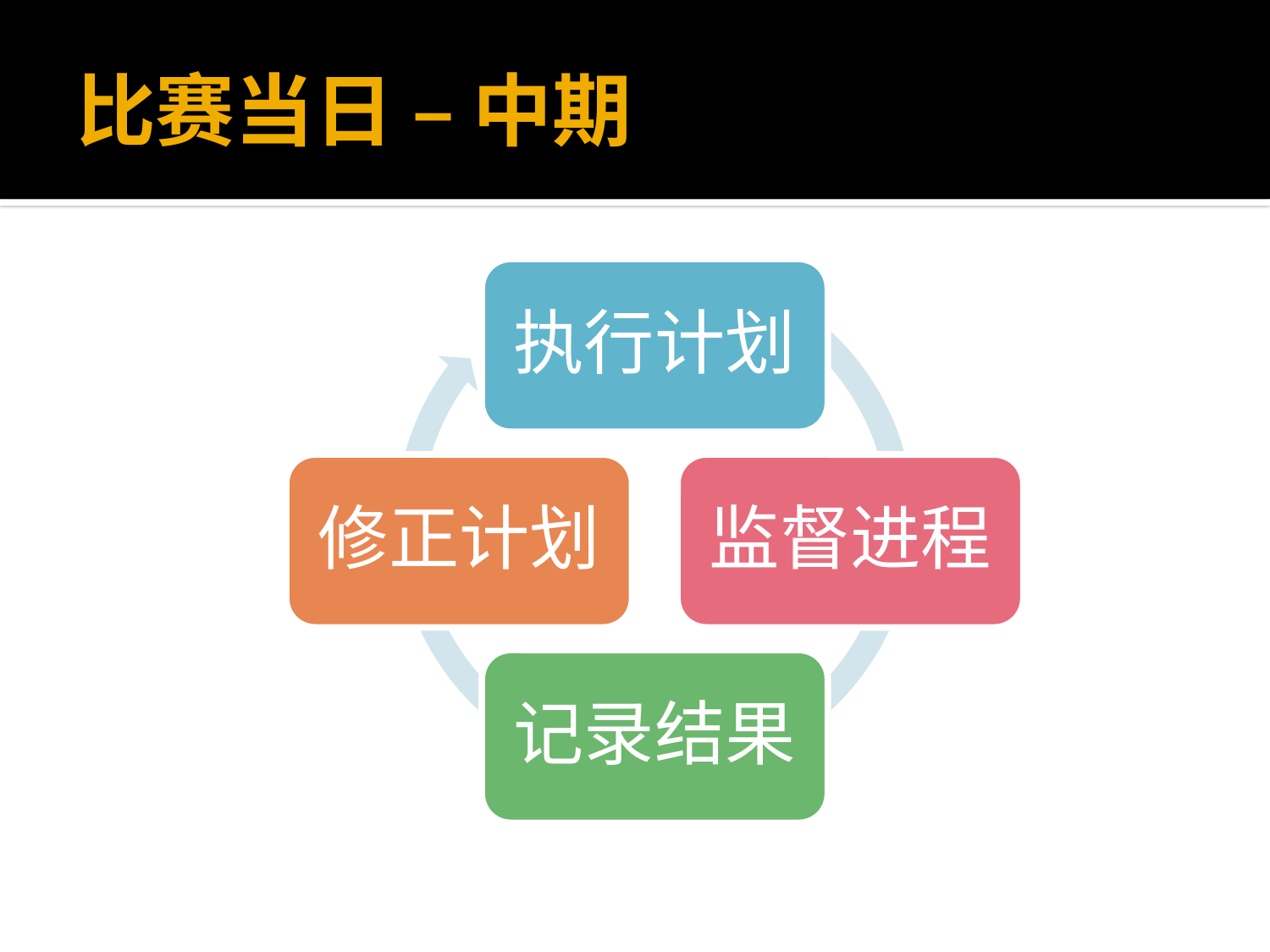

# 比赛当日 – 中期

执行计划
监督进程
记录结果
修正计划